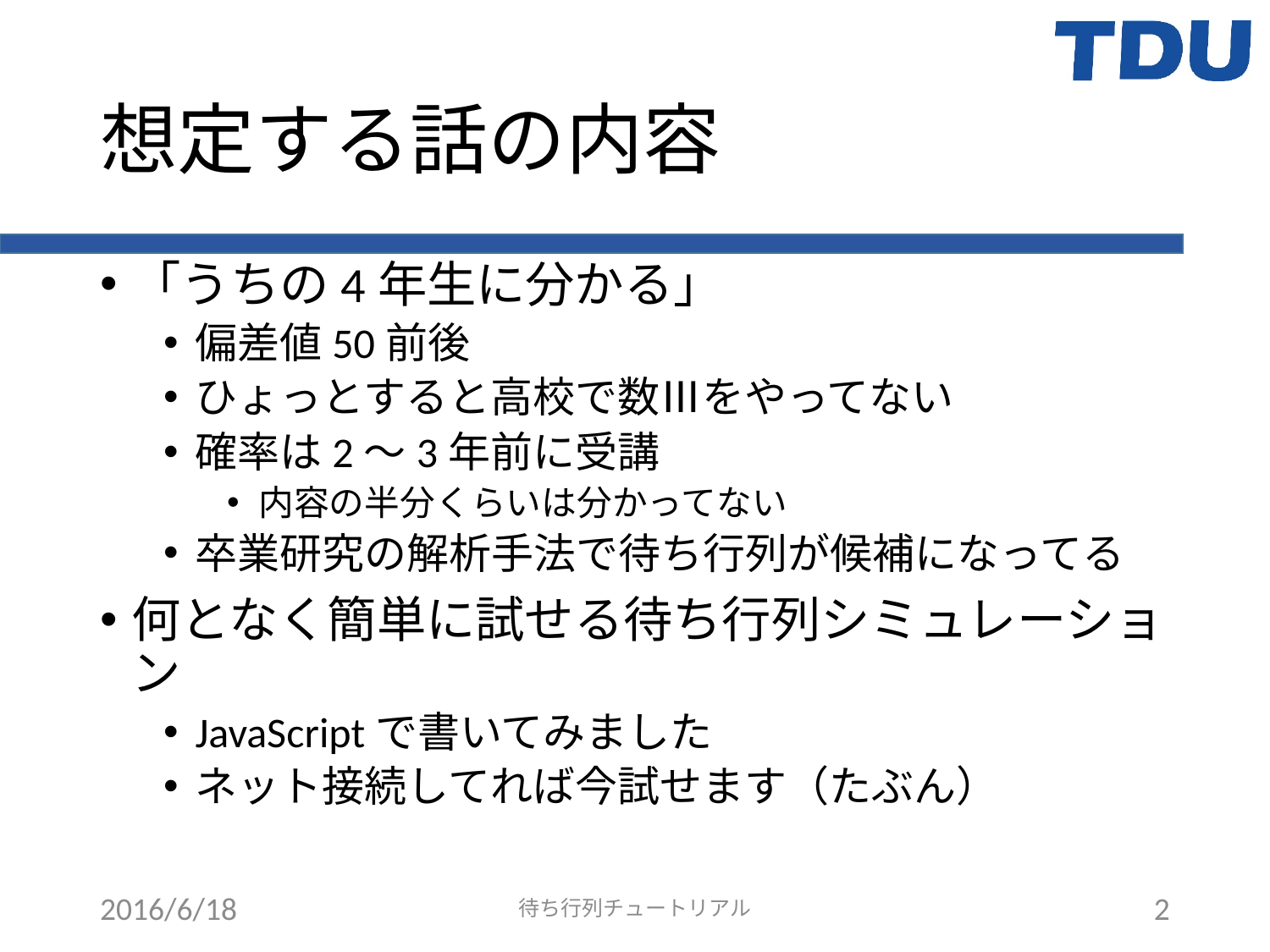

# 想定する話の内容
「うちの4年生に分かる」
偏差値50前後
ひょっとすると高校で数Ⅲをやってない
確率は2～3年前に受講
内容の半分くらいは分かってない
卒業研究の解析手法で待ち行列が候補になってる
何となく簡単に試せる待ち行列シミュレーション
JavaScriptで書いてみました
ネット接続してれば今試せます（たぶん）
2016/6/18
待ち行列チュートリアル
2